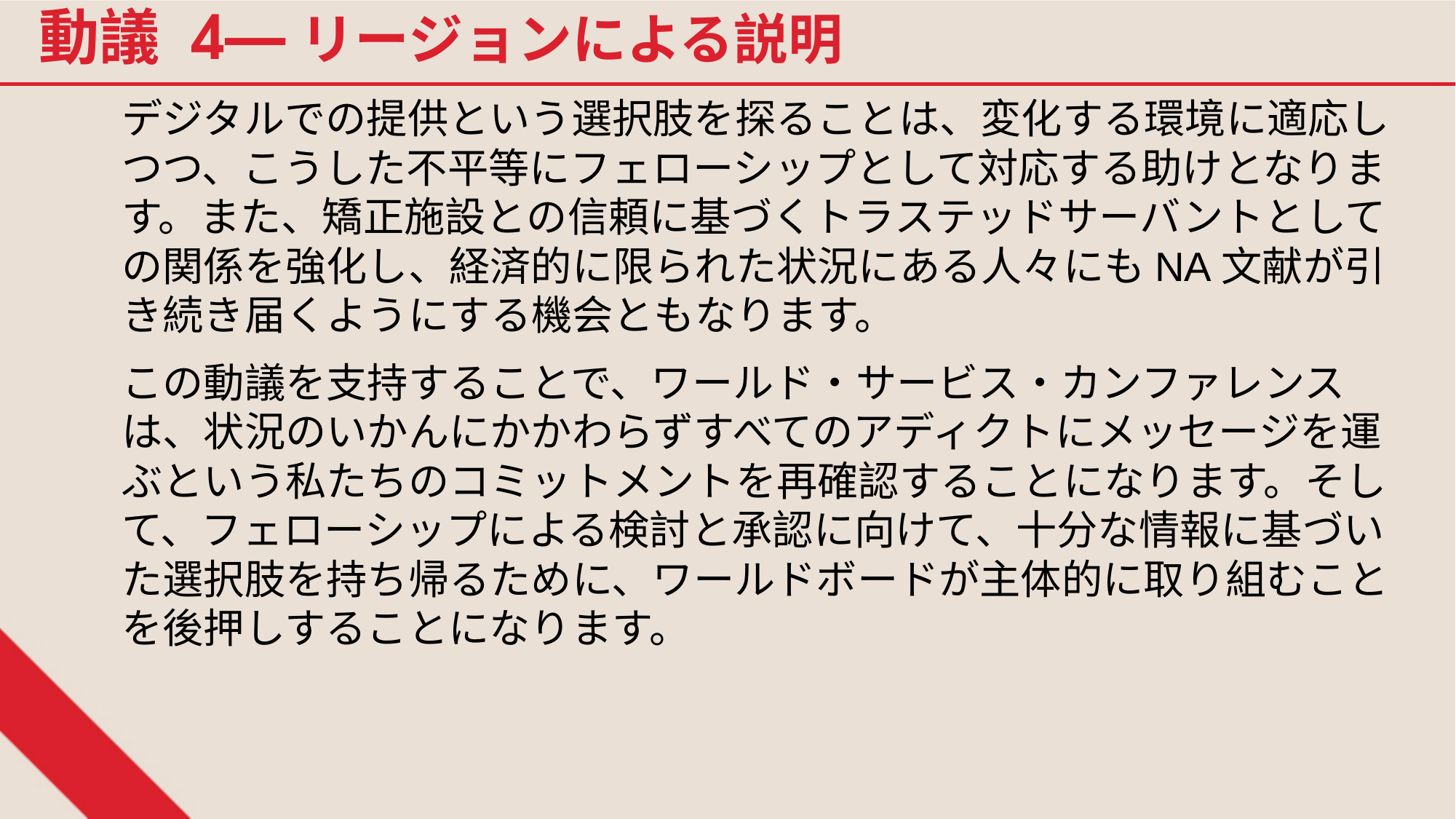

動議 4—リージョンによる説明

デジタルでの提供という選択肢を探ることは、変化する環境に適応しつつ、こうした不平等にフェローシップとして対応する助けとなります。また、矯正施設との信頼に基づくトラステッドサーバントとしての関係を強化し、経済的に限られた状況にある人々にもNA文献が引き続き届くようにする機会ともなります。
この動議を支持することで、ワールド・サービス・カンファレンスは、状況のいかんにかかわらずすべてのアディクトにメッセージを運ぶという私たちのコミットメントを再確認することになります。そして、フェローシップによる検討と承認に向けて、十分な情報に基づいた選択肢を持ち帰るために、ワールドボードが主体的に取り組むことを後押しすることになります。